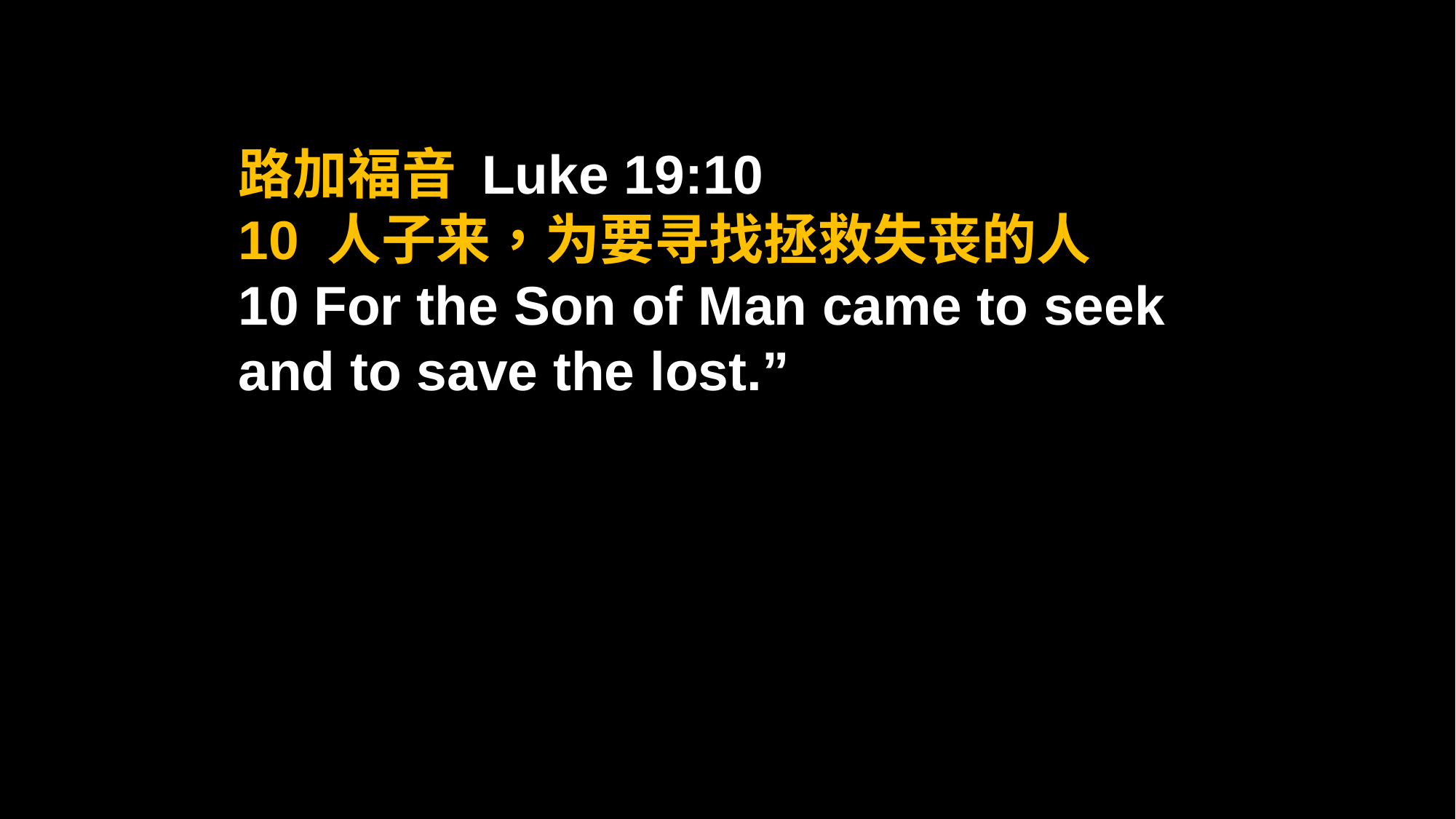

路加福音 Luke 19:10
10 人子来，为要寻找拯救失丧的人
10 For the Son of Man came to seek and to save the lost.”